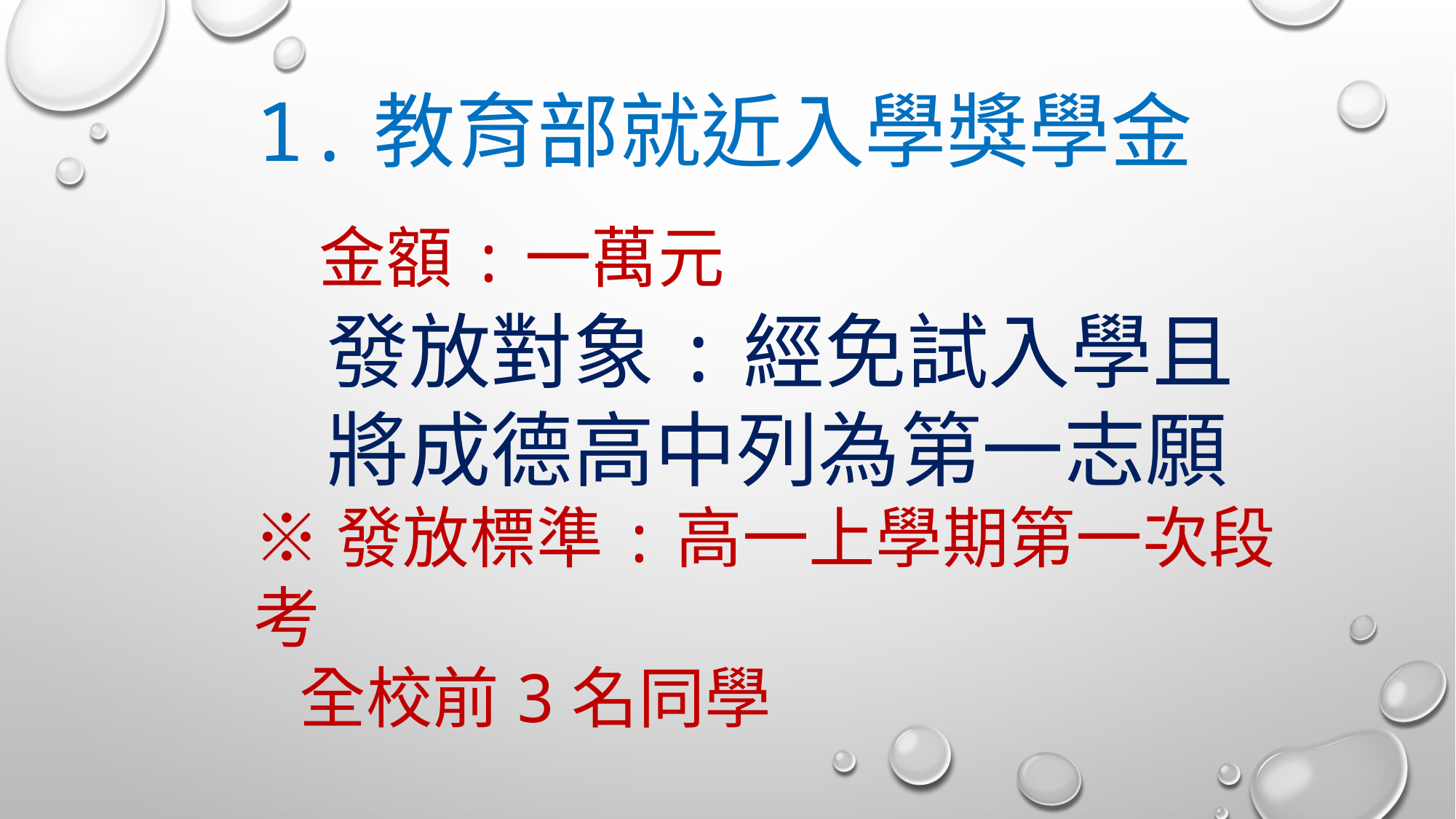

# 1.教育部就近入學獎學金
金額:一萬元
發放對象:經免試入學且將成德高中列為第一志願
※發放標準:高一上學期第一次段考
  全校前3名同學